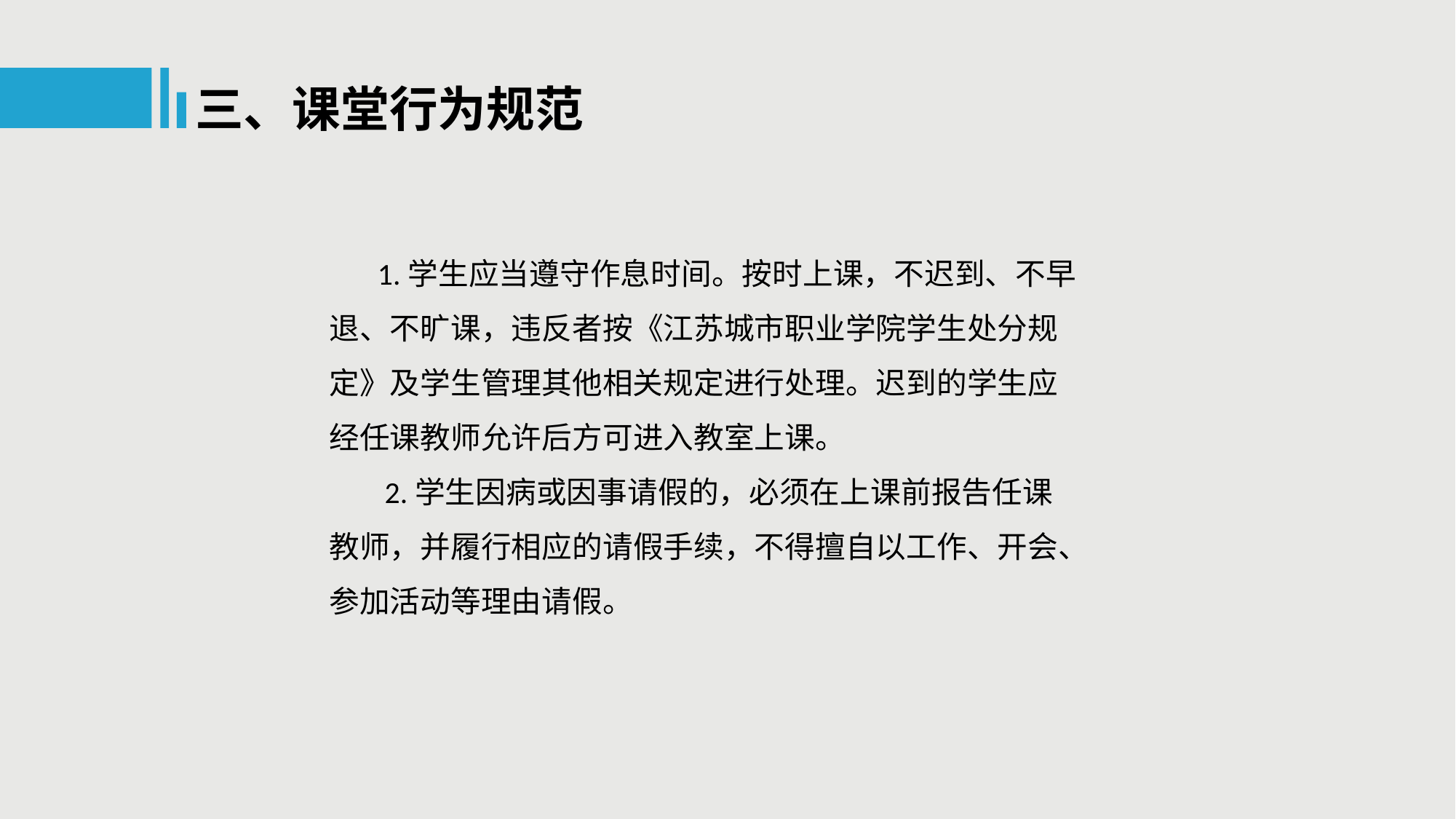

三、课堂行为规范

       1.学生应当遵守作息时间。按时上课，不迟到、不早退、不旷课，违反者按《江苏城市职业学院学生处分规定》及学生管理其他相关规定进行处理。迟到的学生应经任课教师允许后方可进入教室上课。
        2.学生因病或因事请假的，必须在上课前报告任课教师，并履行相应的请假手续，不得擅自以工作、开会、参加活动等理由请假。